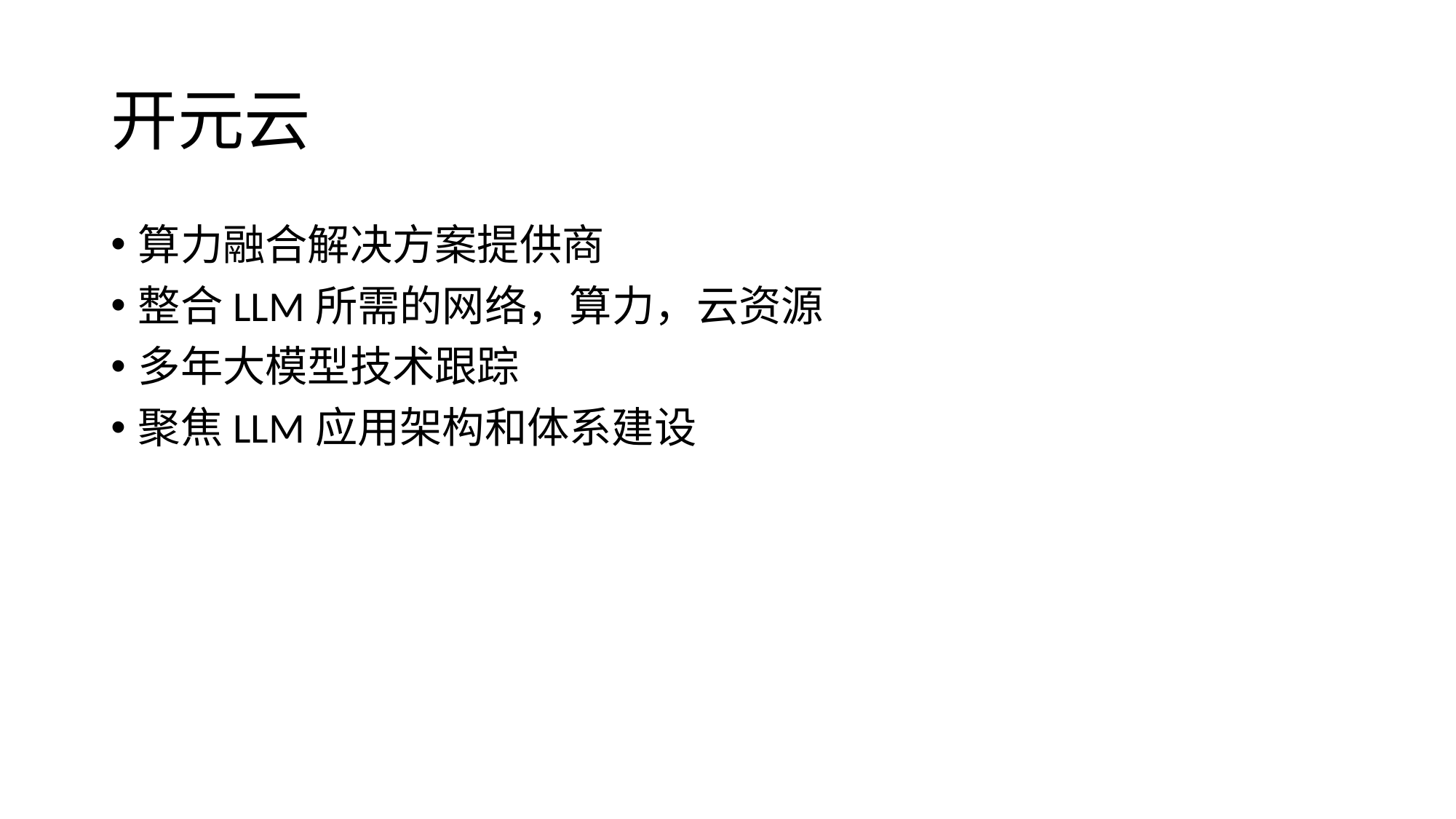

# 开元云
算力融合解决方案提供商
整合LLM所需的网络，算力，云资源
多年大模型技术跟踪
聚焦LLM应用架构和体系建设